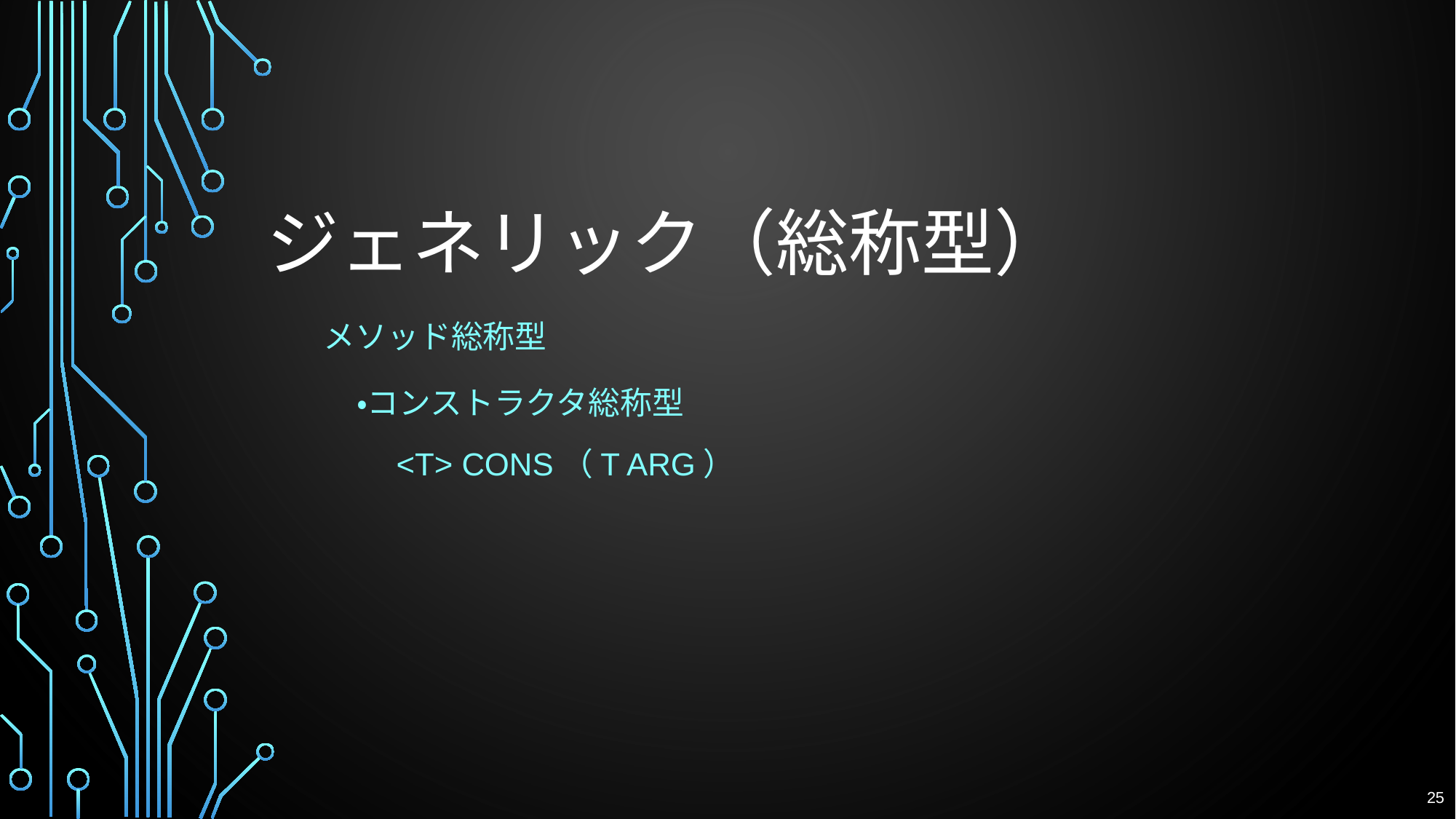

# ジェネリック（総称型）
メソッド総称型
・コンストラクタ総称型
　<T> cons（T arg）
25